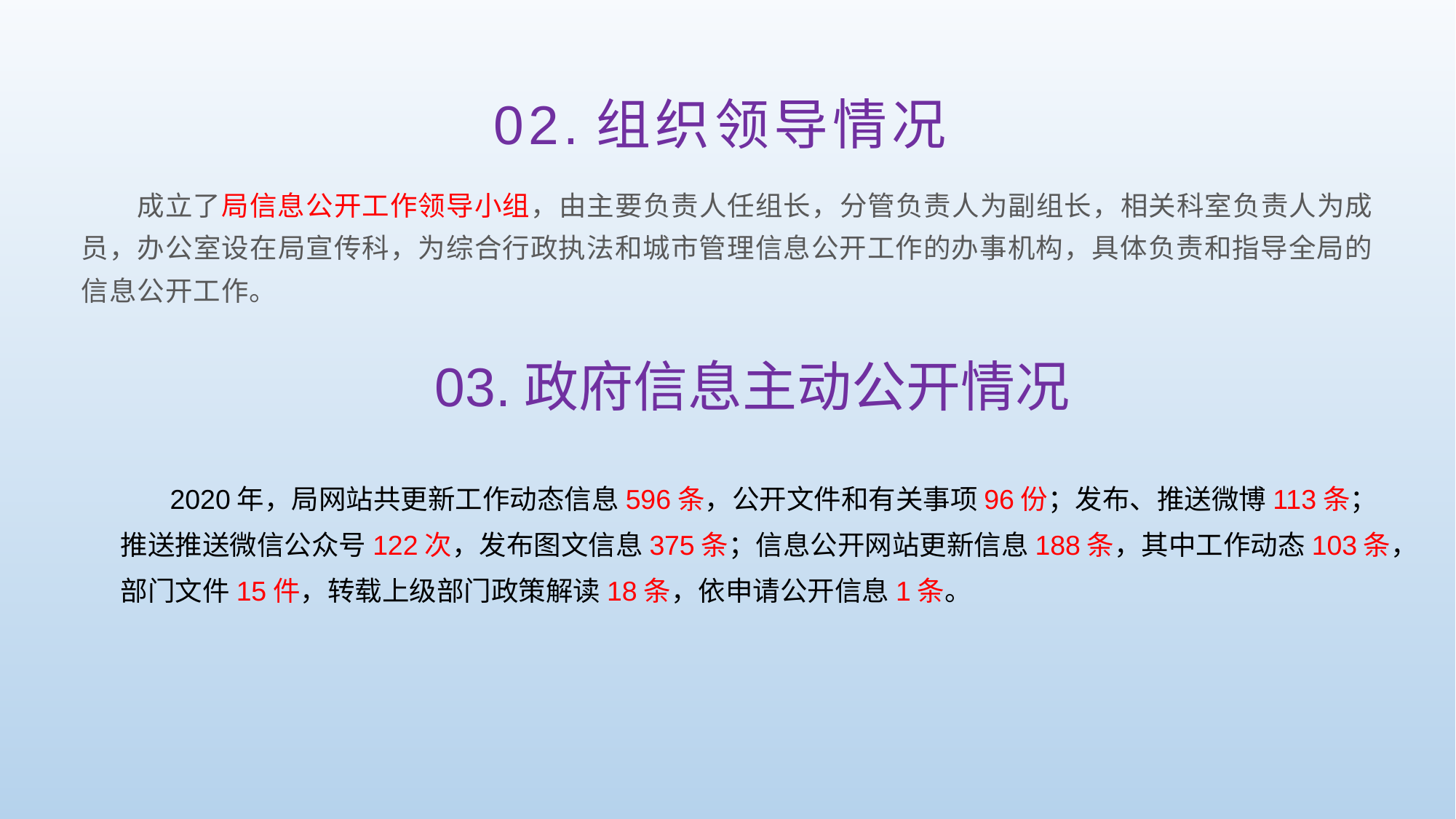

02.组织领导情况
       成立了局信息公开工作领导小组，由主要负责人任组长，分管负责人为副组长，相关科室负责人为成员，办公室设在局宣传科，为综合行政执法和城市管理信息公开工作的办事机构，具体负责和指导全局的信息公开工作。
03.政府信息主动公开情况
        2020年，局网站共更新工作动态信息596条，公开文件和有关事项96份；发布、推送微博113条；推送推送微信公众号122次，发布图文信息375条；信息公开网站更新信息188条，其中工作动态103条，部门文件15件，转载上级部门政策解读18条，依申请公开信息1条。